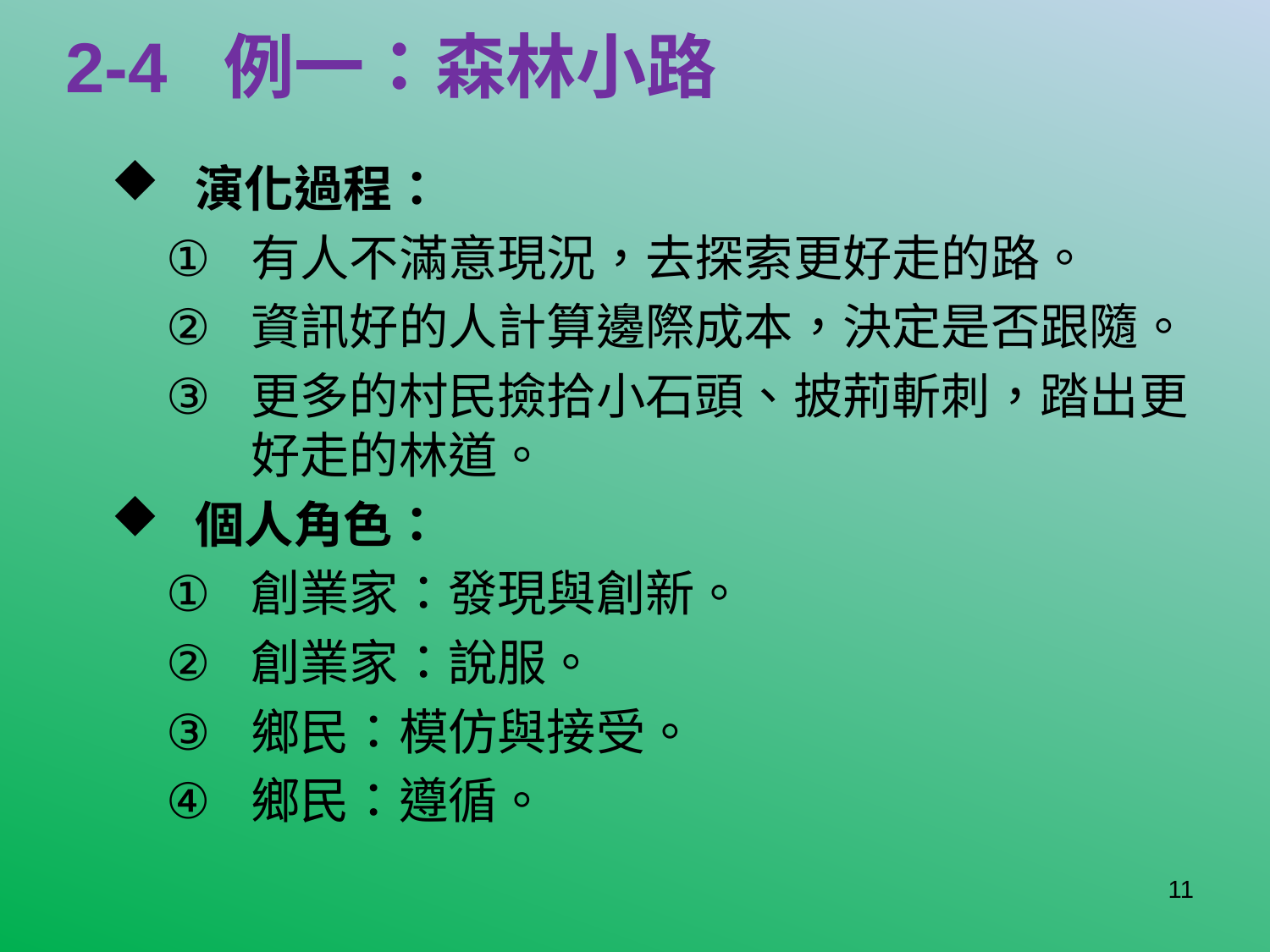

# 2-4  例一：森林小路
演化過程：
有人不滿意現況，去探索更好走的路。
資訊好的人計算邊際成本，決定是否跟隨。
更多的村民撿拾小石頭、披荊斬刺，踏出更好走的林道。
個人角色：
創業家：發現與創新。
創業家：說服。
鄉民：模仿與接受。
鄉民：遵循。
11